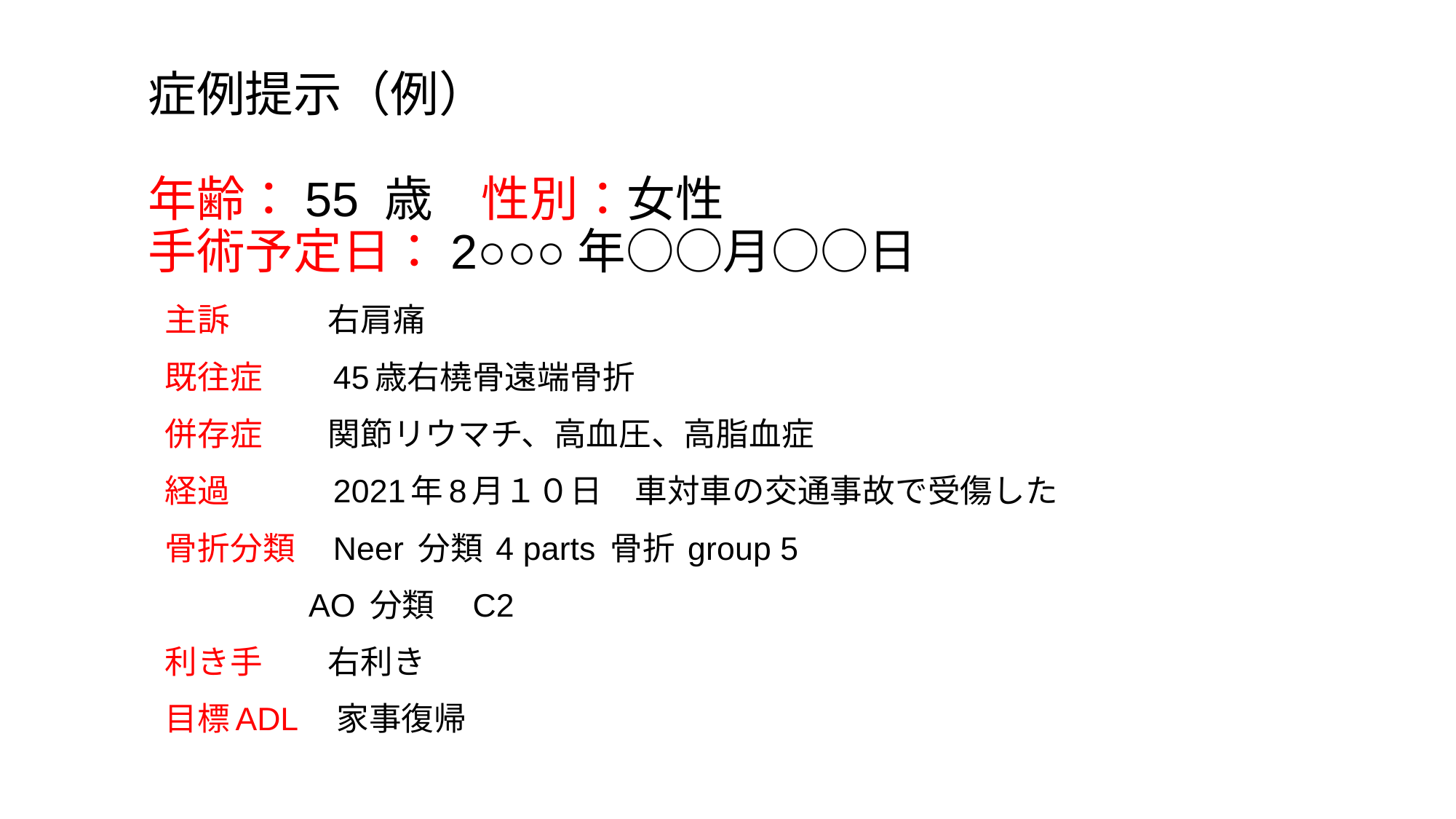

# 症例提示（例） 年齢：55 歳　性別：女性 手術予定日：2○○○年○○月○○日
主訴　　　右肩痛
既往症　　45歳右橈骨遠端骨折
併存症　　関節リウマチ、高血圧、高脂血症
経過　　　2021年8月１０日　車対車の交通事故で受傷した
骨折分類　Neer 分類 4 parts 骨折 group 5
	　　AO 分類　C2
利き手　　右利き
目標ADL　家事復帰